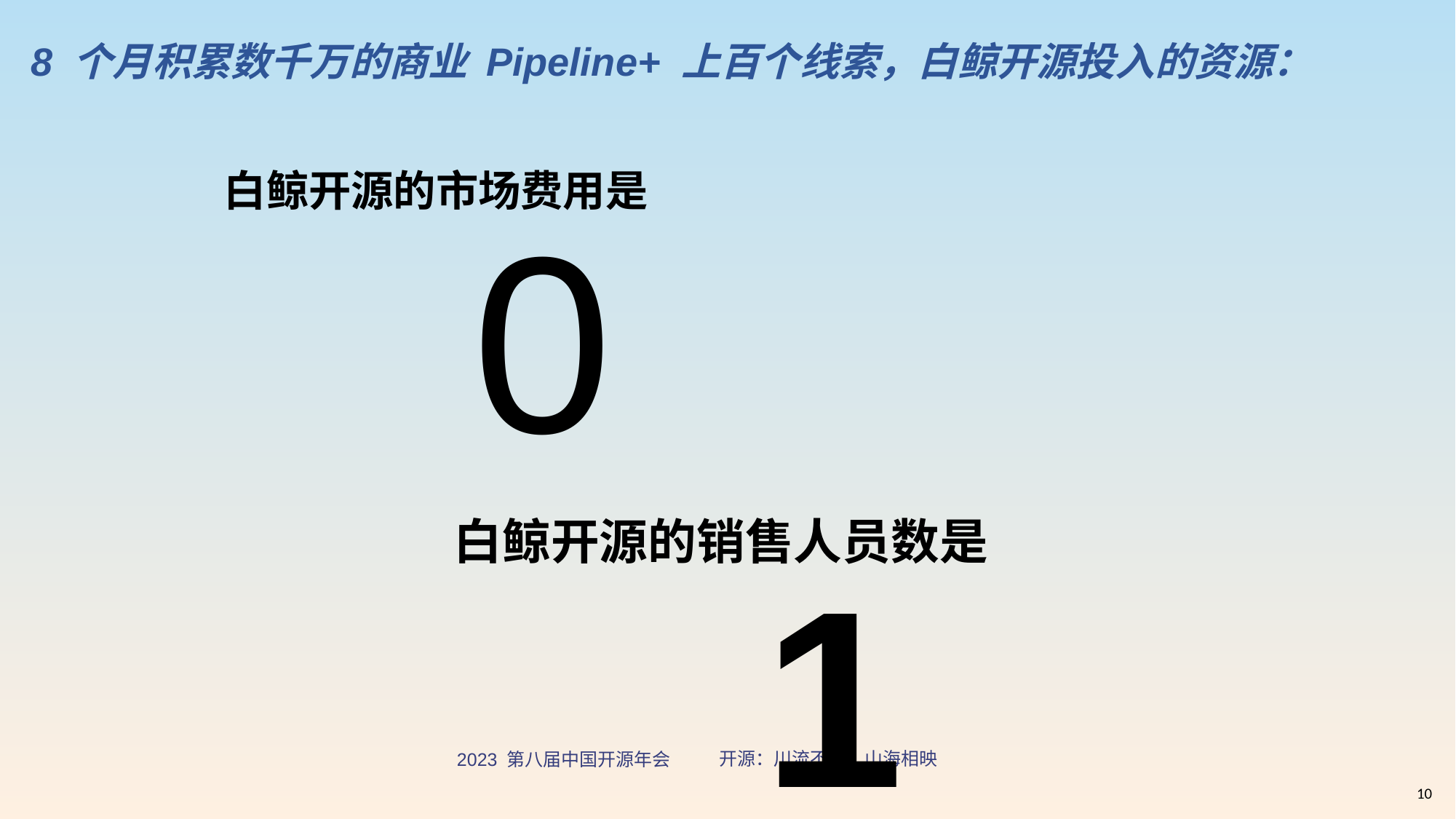

# 8 个月积累数千万的商业 Pipeline+ 上百个线索，白鲸开源投入的资源：
白鲸开源的市场费用是
                     0
白鲸开源的销售人员数是
                       1